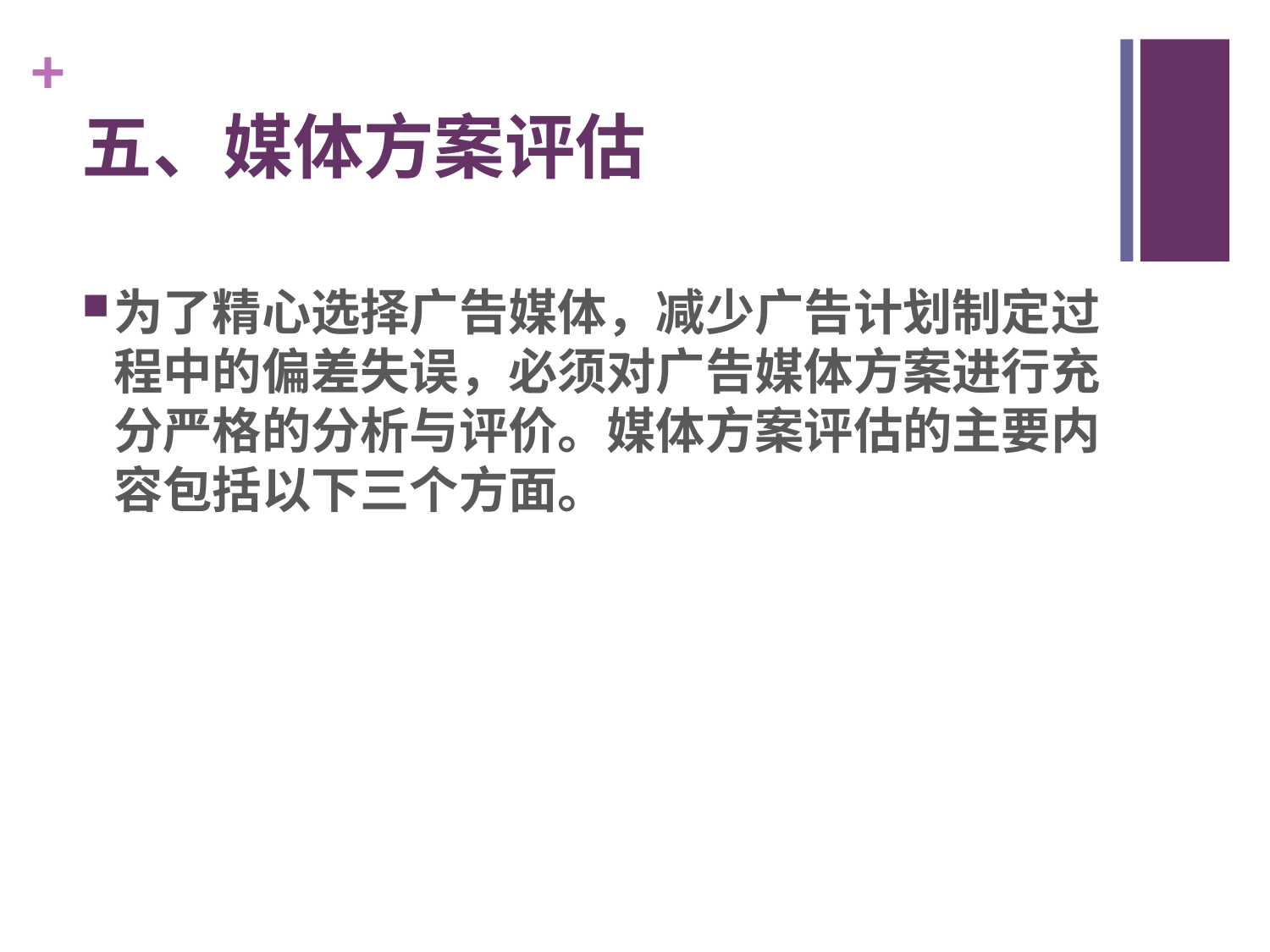

# 五、媒体方案评估
为了精心选择广告媒体，减少广告计划制定过程中的偏差失误，必须对广告媒体方案进行充分严格的分析与评价。媒体方案评估的主要内容包括以下三个方面。